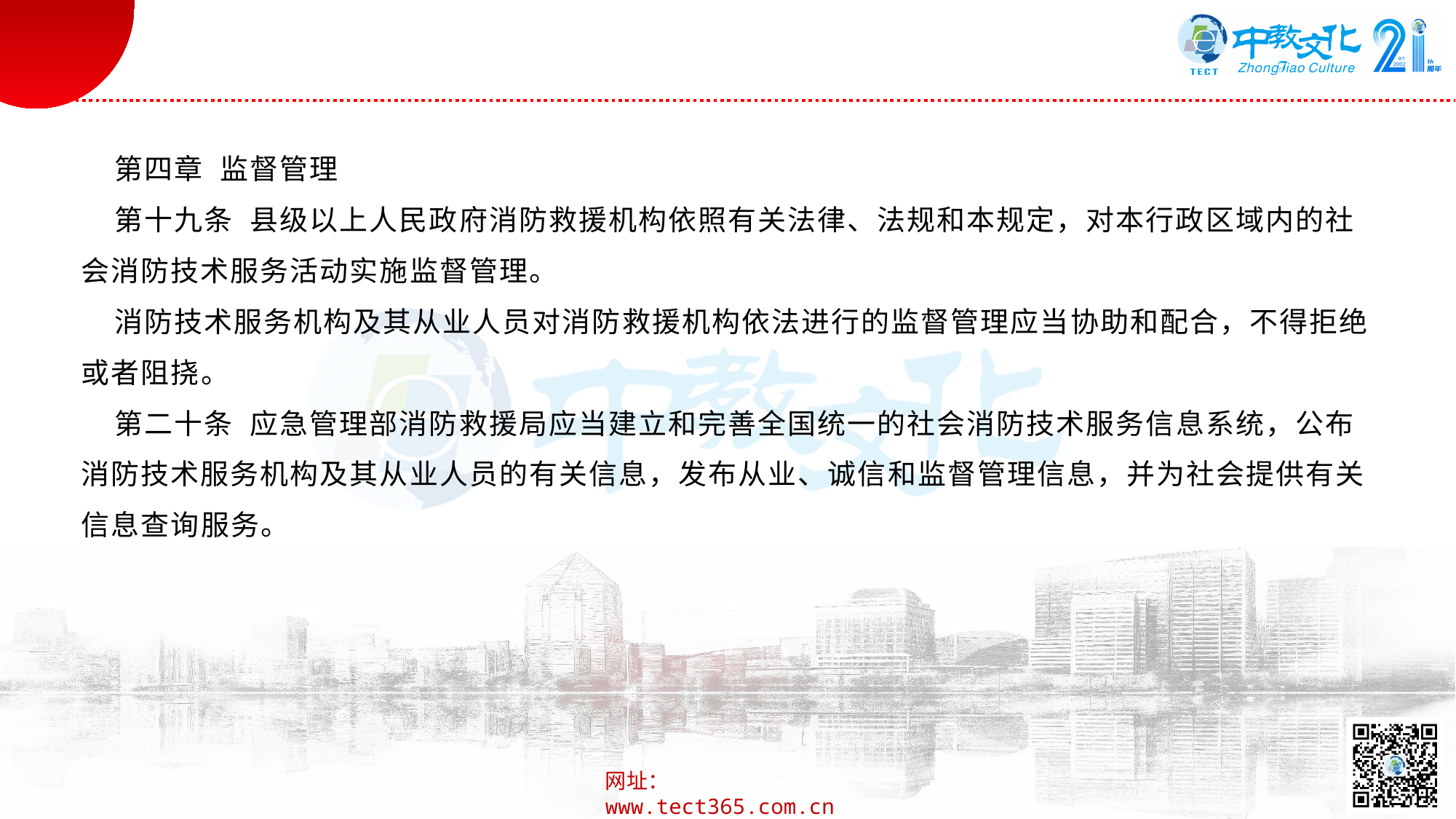

第四章  监督管理
第十九条  县级以上人民政府消防救援机构依照有关法律、法规和本规定，对本行政区域内的社会消防技术服务活动实施监督管理。
消防技术服务机构及其从业人员对消防救援机构依法进行的监督管理应当协助和配合，不得拒绝或者阻挠。
第二十条  应急管理部消防救援局应当建立和完善全国统一的社会消防技术服务信息系统，公布消防技术服务机构及其从业人员的有关信息，发布从业、诚信和监督管理信息，并为社会提供有关信息查询服务。